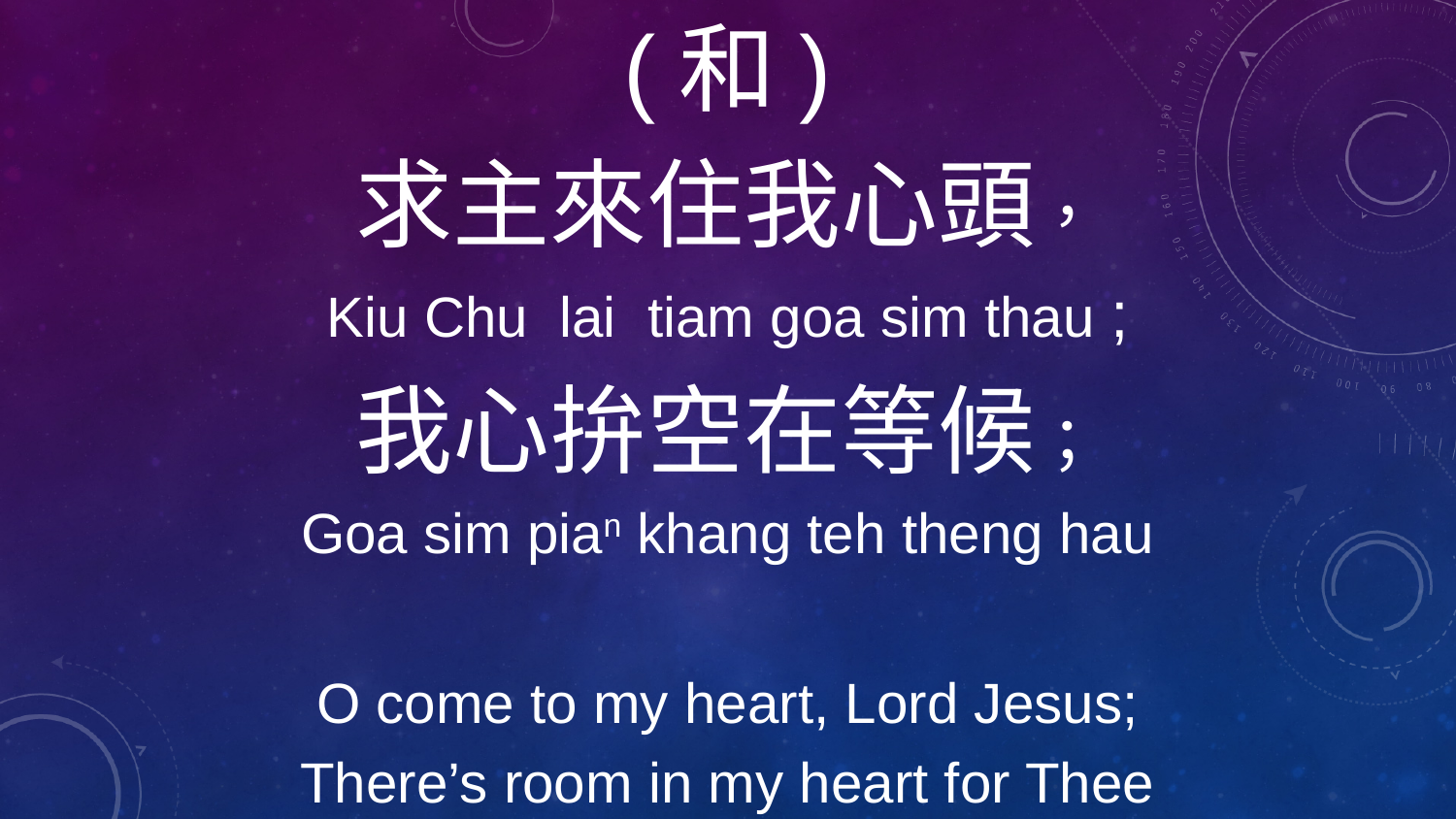

(和)
求主來住我心頭，
Kiu Chu  lai  tiam goa sim thau ;
我心拚空在等候；
Goa sim pian khang teh theng hau

O come to my heart, Lord Jesus;
There’s room in my heart for Thee